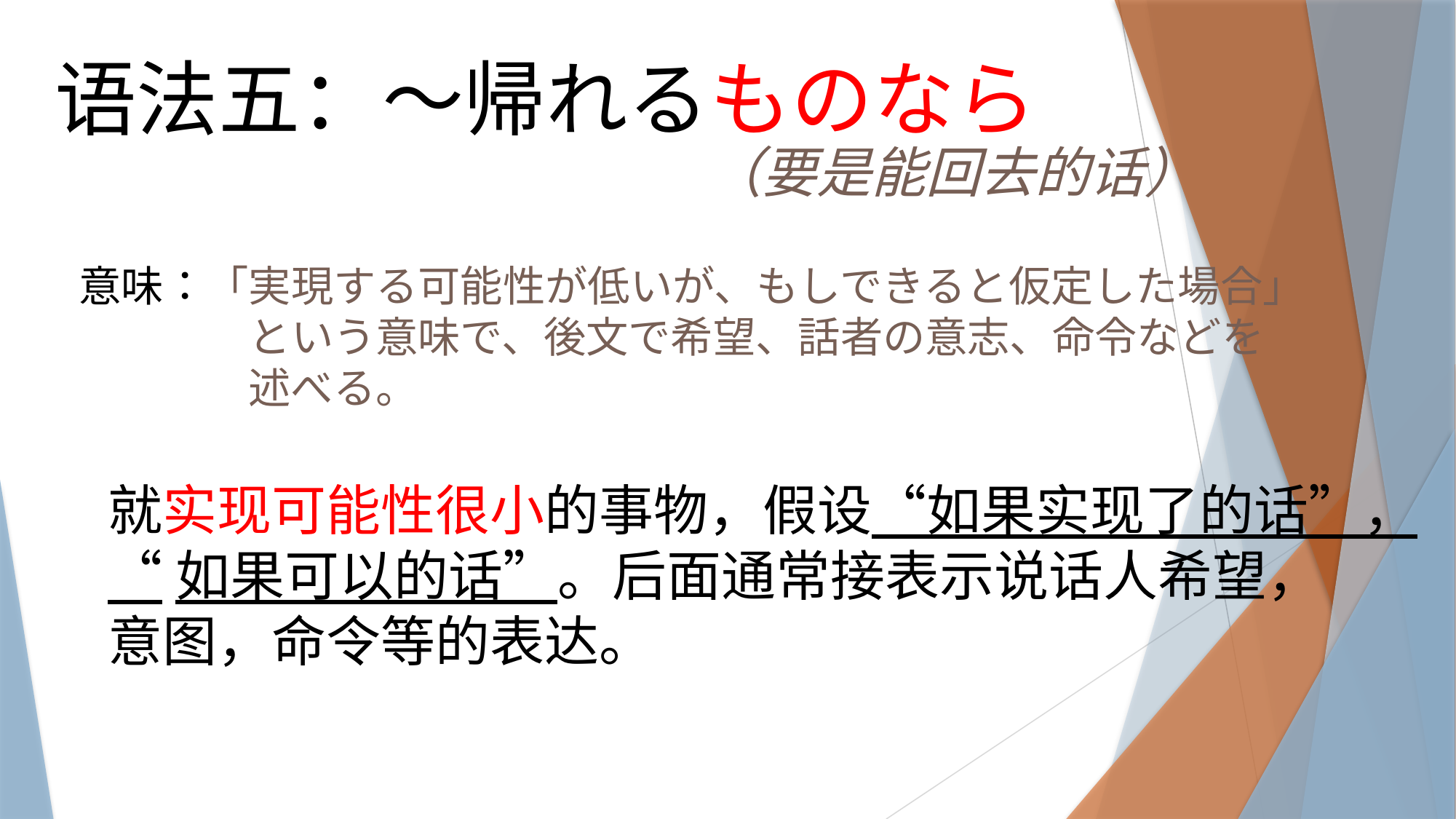

语法五：～帰れるものなら
（要是能回去的话）
意味：「実現する可能性が低いが、もしできると仮定した場合」
　　　　という意味で、後文で希望、話者の意志、命令などを
　　　　述べる。
就实现可能性很小的事物，假设“如果实现了的话”，
“如果可以的话”。后面通常接表示说话人希望，
意图，命令等的表达。